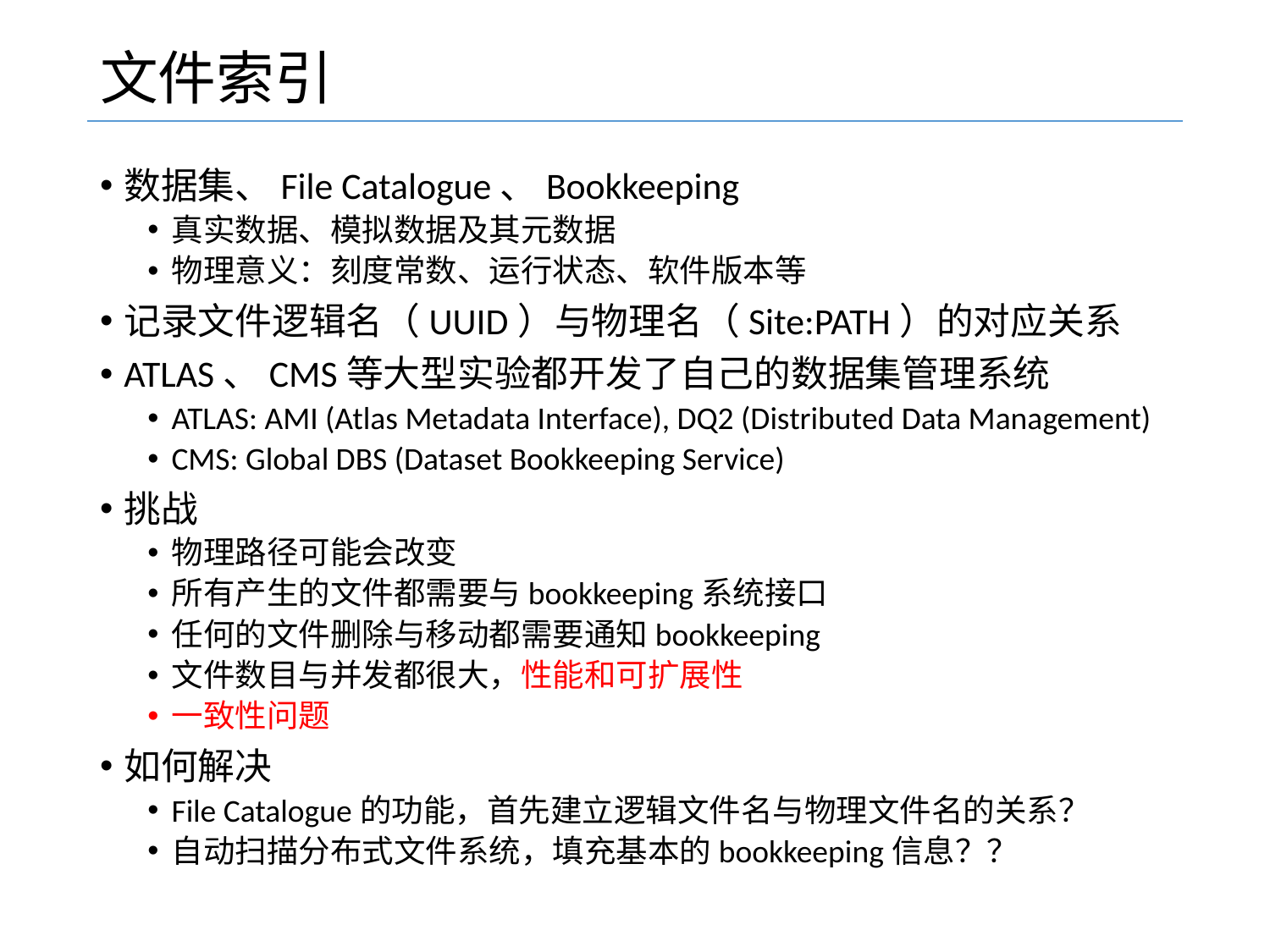

# 文件索引
数据集、File Catalogue、Bookkeeping
真实数据、模拟数据及其元数据
物理意义：刻度常数、运行状态、软件版本等
记录文件逻辑名（UUID）与物理名（Site:PATH）的对应关系
ATLAS、CMS等大型实验都开发了自己的数据集管理系统
ATLAS: AMI (Atlas Metadata Interface), DQ2 (Distributed Data Management)
CMS: Global DBS (Dataset Bookkeeping Service)
挑战
物理路径可能会改变
所有产生的文件都需要与bookkeeping系统接口
任何的文件删除与移动都需要通知bookkeeping
文件数目与并发都很大，性能和可扩展性
一致性问题
如何解决
File Catalogue的功能，首先建立逻辑文件名与物理文件名的关系？
自动扫描分布式文件系统，填充基本的bookkeeping信息？？